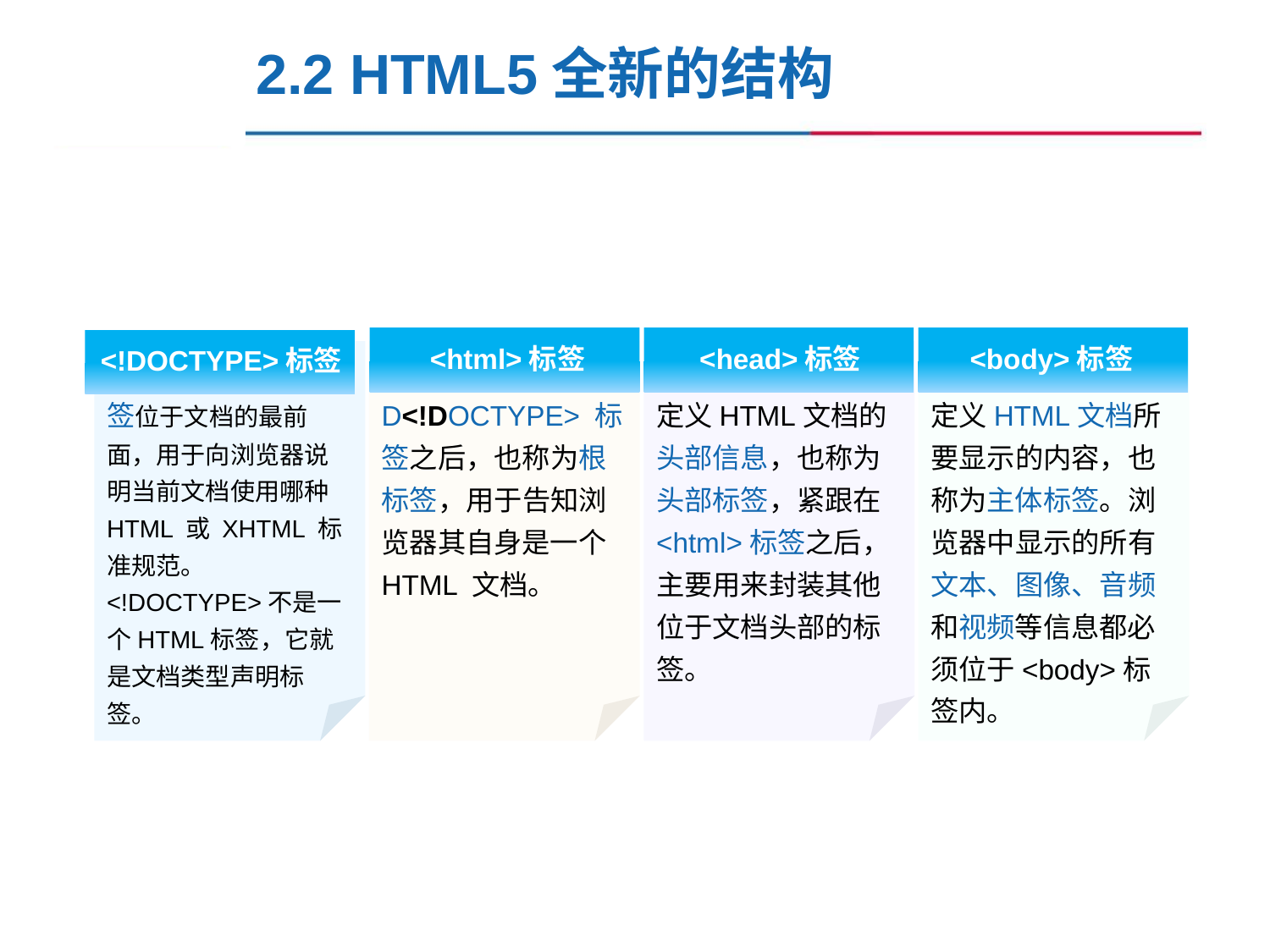

2.2 HTML5全新的结构

<html>标签

<head>标签

<body>标签

<!DOCTYPE>标签
<!DOCTYPE> 标签位于文档的最前面，用于向浏览器说明当前文档使用哪种 HTML 或 XHTML 标准规范。
<!DOCTYPE>不是一个HTML标签，它就是文档类型声明标签。

<html>标签位于<!D<!DOCTYPE> 标签之后，也称为根标签，用于告知浏览器其自身是一个 HTML 文档。

<head>标签用于定定义HTML文档的头部信息，也称为头部标签，紧跟在<html>标签之后，主要用来封装其他位于文档头部的标签。
<body>标签用于定定义HTML文档所要显示的内容，也称为主体标签。浏览器中显示的所有文本、图像、音频和视频等信息都必须位于<body>标签内。